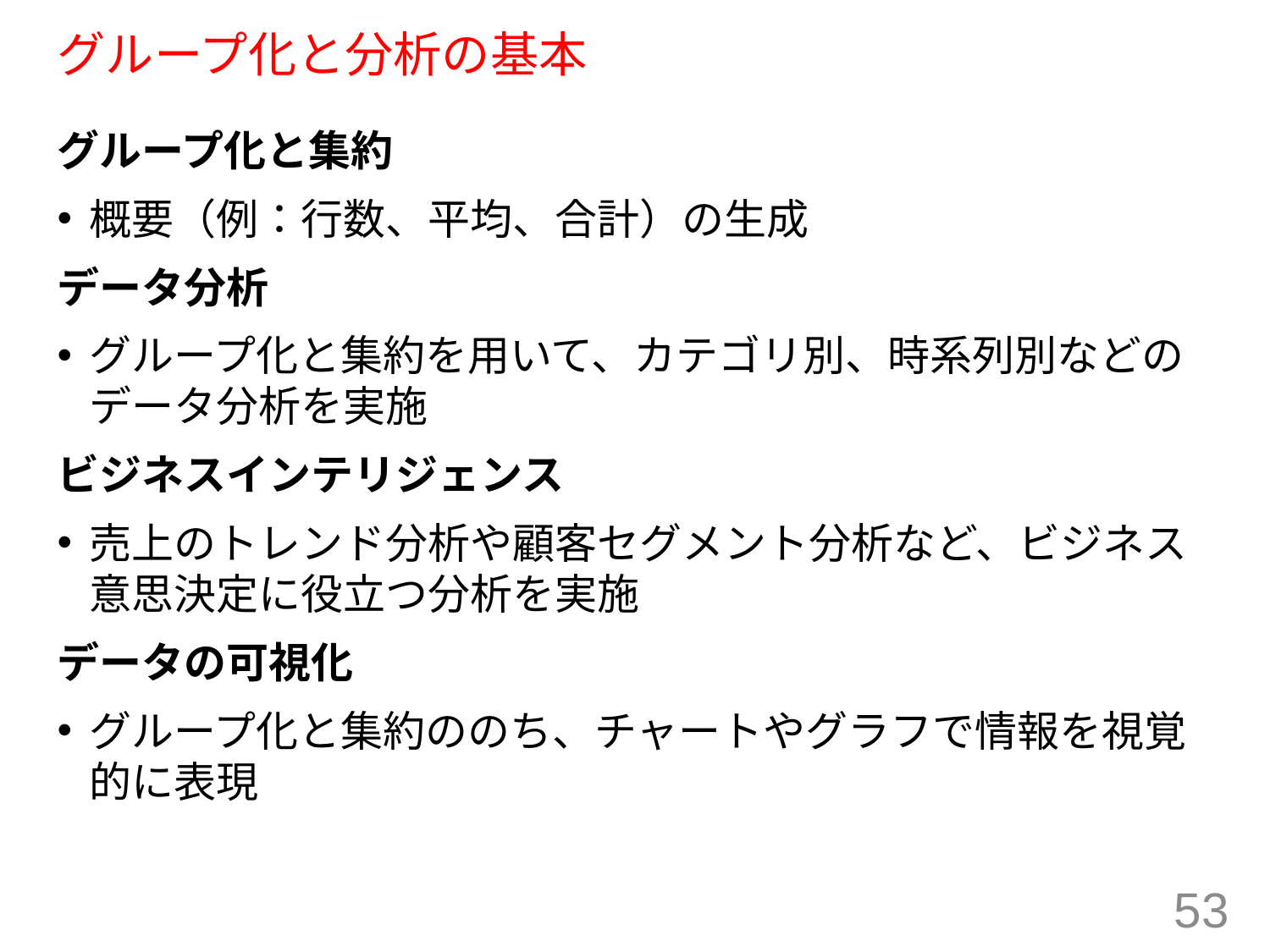

# グループ化と分析の基本
グループ化と集約
概要（例：行数、平均、合計）の生成
データ分析
グループ化と集約を用いて、カテゴリ別、時系列別などのデータ分析を実施
ビジネスインテリジェンス
売上のトレンド分析や顧客セグメント分析など、ビジネス意思決定に役立つ分析を実施
データの可視化
グループ化と集約ののち、チャートやグラフで情報を視覚的に表現
53